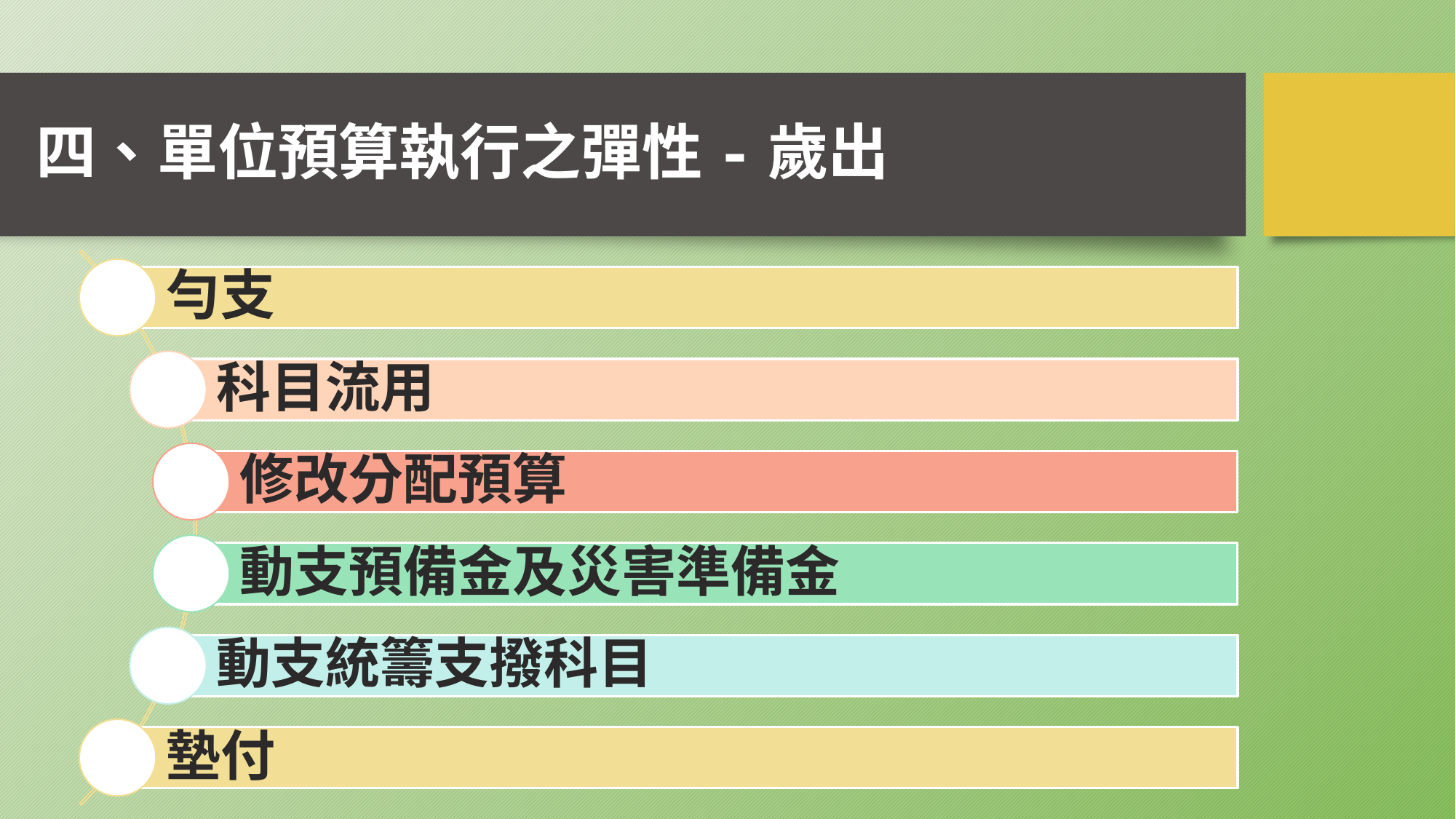

# 四、單位預算執行之彈性-歲出
勻支
科目流用
修改分配預算
動支預備金及災害準備金
動支統籌支撥科目
墊付